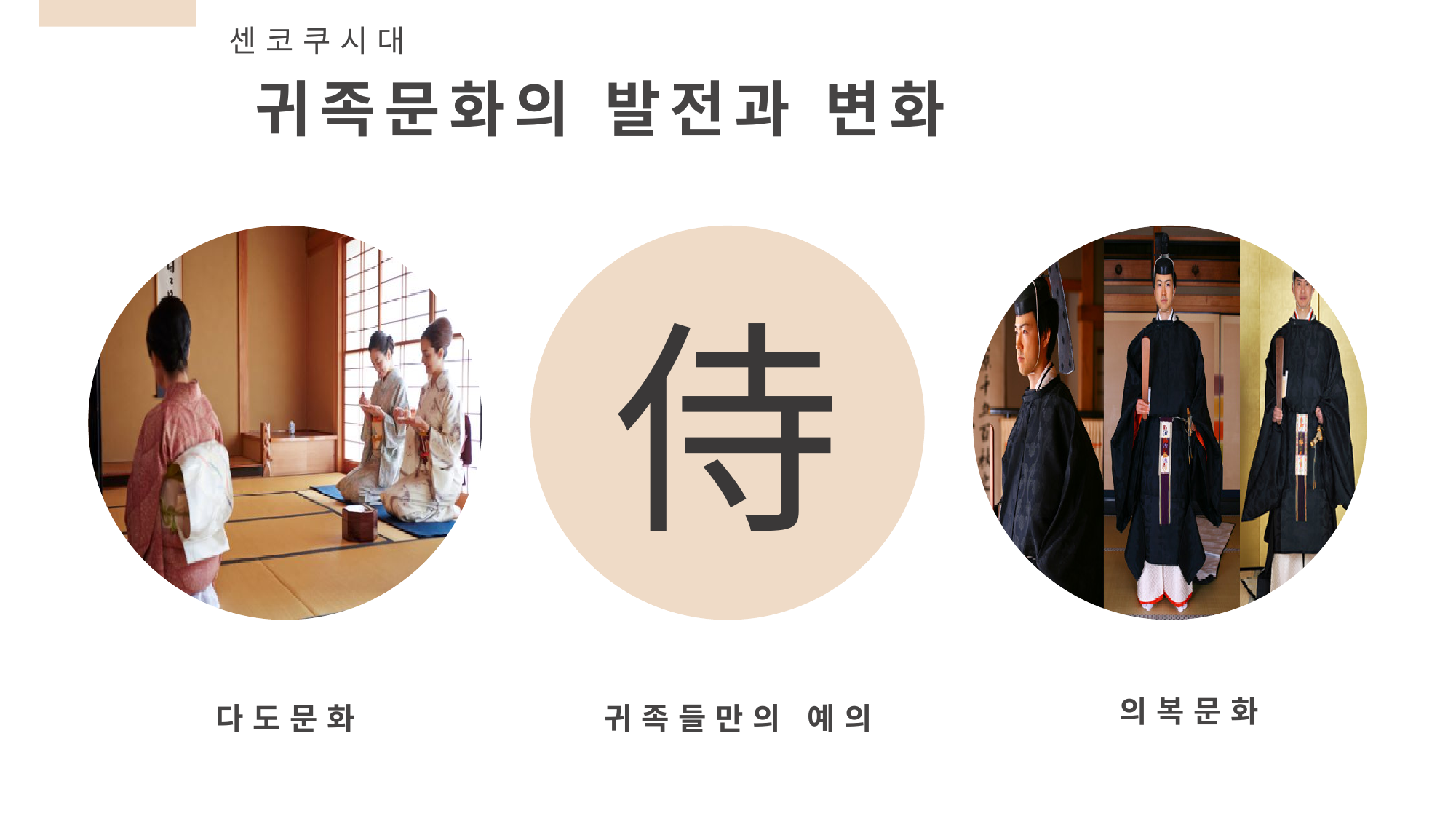

센코쿠시대
귀족문화의 발전과 변화

侍
의복문화
다도문화
귀족들만의 예의